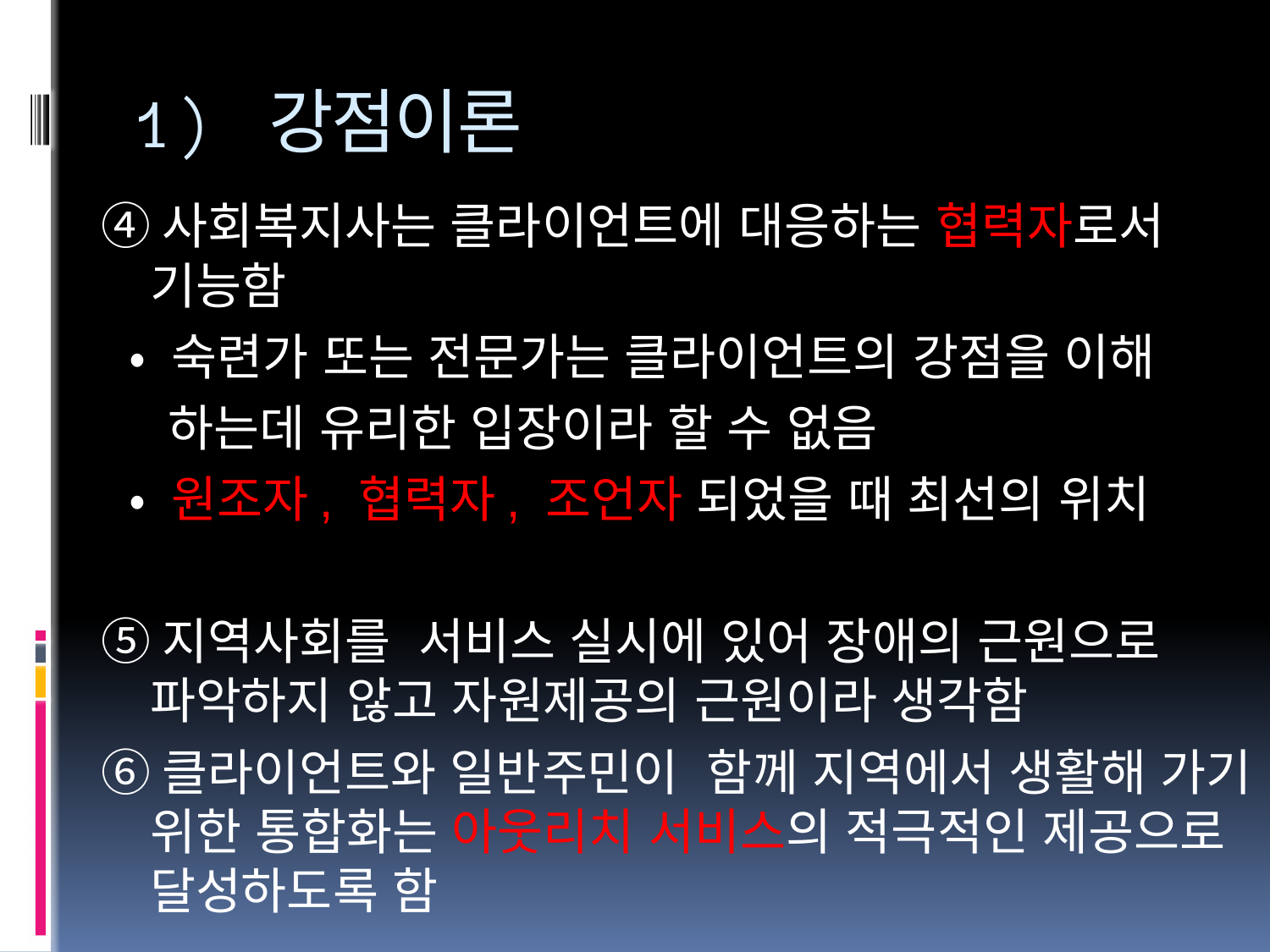

# 1) 강점이론
④사회복지사는 클라이언트에 대응하는 협력자로서 기능함
  • 숙련가 또는 전문가는 클라이언트의 강점을 이해
    하는데 유리한 입장이라 할 수 없음
  • 원조자, 협력자, 조언자 되었을 때 최선의 위치

⑤지역사회를  서비스 실시에 있어 장애의 근원으로 파악하지 않고 자원제공의 근원이라 생각함
⑥클라이언트와 일반주민이  함께 지역에서 생활해 가기 위한 통합화는 아웃리치 서비스의 적극적인 제공으로 달성하도록 함